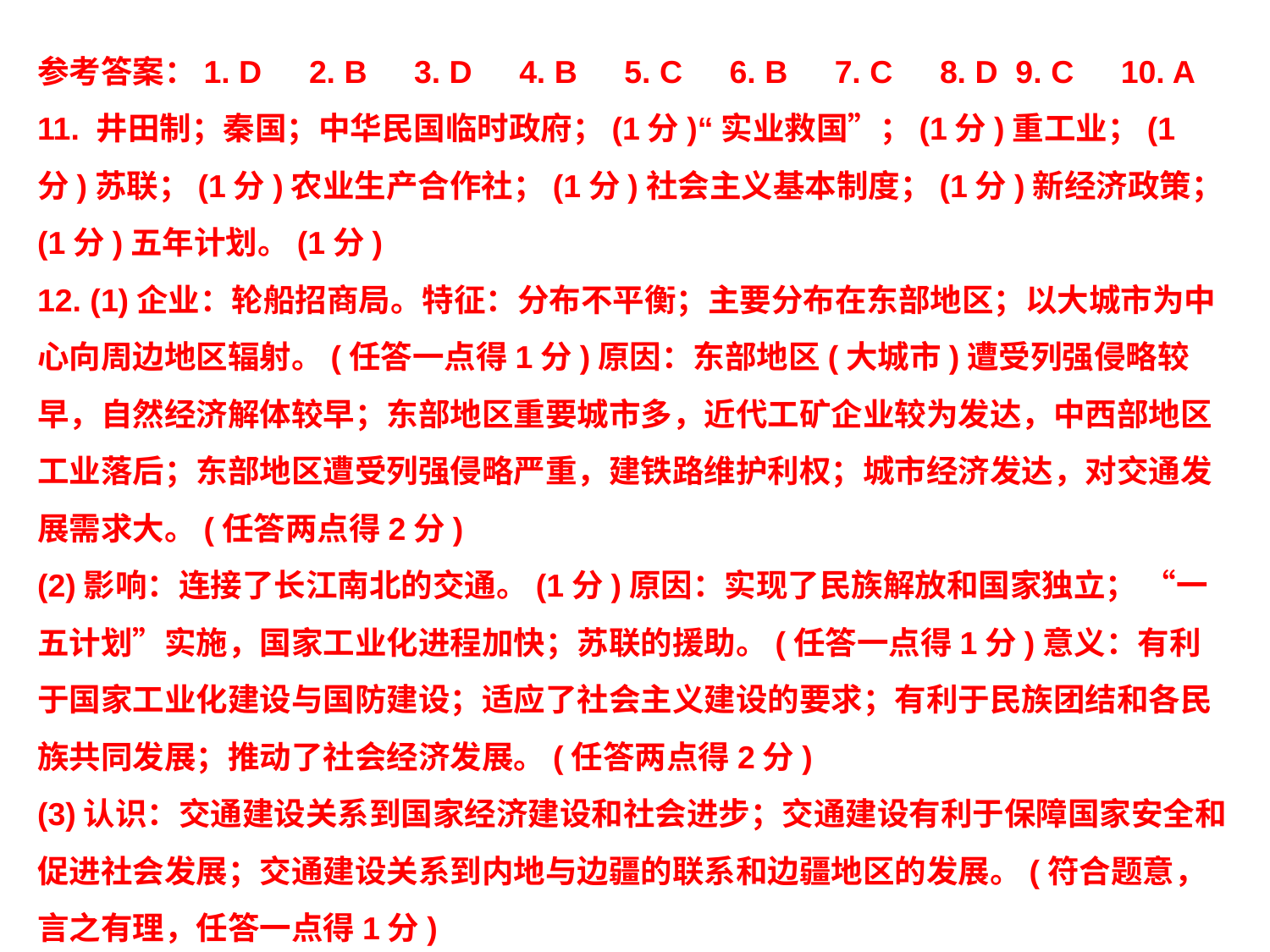

参考答案：1. D　2. B　3. D　4. B　5. C　6. B　7. C　8. D  9. C　10. A
11. 井田制；秦国；中华民国临时政府；(1分)“实业救国”；(1分)重工业；(1分)苏联；(1分)农业生产合作社；(1分)社会主义基本制度；(1分)新经济政策；(1分)五年计划。(1分)
12. (1)企业：轮船招商局。特征：分布不平衡；主要分布在东部地区；以大城市为中心向周边地区辐射。(任答一点得1分)原因：东部地区(大城市)遭受列强侵略较早，自然经济解体较早；东部地区重要城市多，近代工矿企业较为发达，中西部地区工业落后；东部地区遭受列强侵略严重，建铁路维护利权；城市经济发达，对交通发展需求大。(任答两点得2分)
(2)影响：连接了长江南北的交通。(1分)原因：实现了民族解放和国家独立； “一五计划”实施，国家工业化进程加快；苏联的援助。(任答一点得1分)意义：有利于国家工业化建设与国防建设；适应了社会主义建设的要求；有利于民族团结和各民族共同发展；推动了社会经济发展。(任答两点得2分)
(3)认识：交通建设关系到国家经济建设和社会进步；交通建设有利于保障国家安全和促进社会发展；交通建设关系到内地与边疆的联系和边疆地区的发展。(符合题意，言之有理，任答一点得1分)